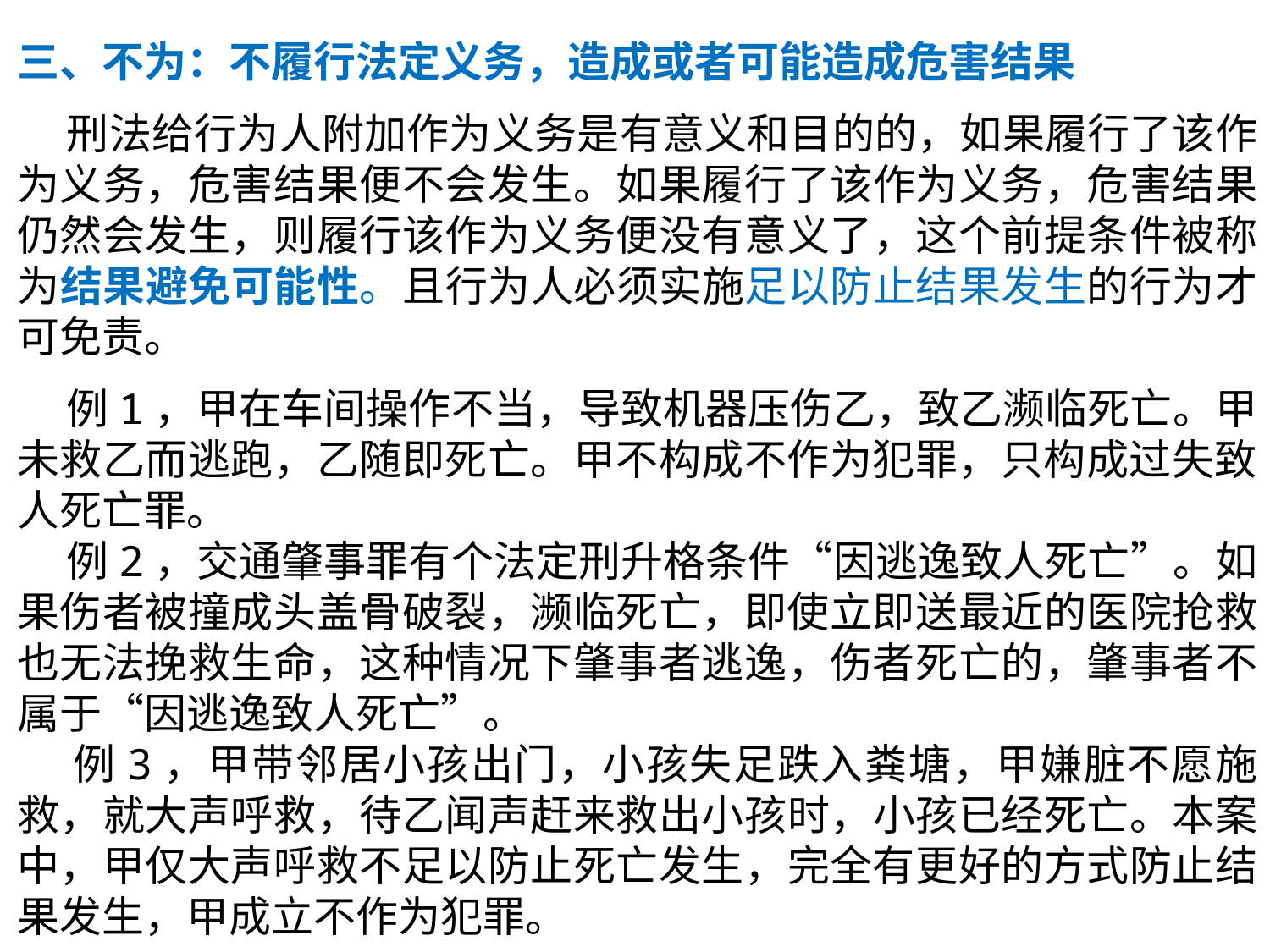

三、不为：不履行法定义务，造成或者可能造成危害结果

    刑法给行为人附加作为义务是有意义和目的的，如果履行了该作为义务，危害结果便不会发生。如果履行了该作为义务，危害结果仍然会发生，则履行该作为义务便没有意义了，这个前提条件被称为结果避免可能性。且行为人必须实施足以防止结果发生的行为才可免责。

    例1，甲在车间操作不当，导致机器压伤乙，致乙濒临死亡。甲未救乙而逃跑，乙随即死亡。甲不构成不作为犯罪，只构成过失致人死亡罪。
    例2，交通肇事罪有个法定刑升格条件“因逃逸致人死亡”。如果伤者被撞成头盖骨破裂，濒临死亡，即使立即送最近的医院抢救也无法挽救生命，这种情况下肇事者逃逸，伤者死亡的，肇事者不属于“因逃逸致人死亡”。
    例3，甲带邻居小孩出门，小孩失足跌入粪塘，甲嫌脏不愿施救，就大声呼救，待乙闻声赶来救出小孩时，小孩已经死亡。本案中，甲仅大声呼救不足以防止死亡发生，完全有更好的方式防止结果发生，甲成立不作为犯罪。